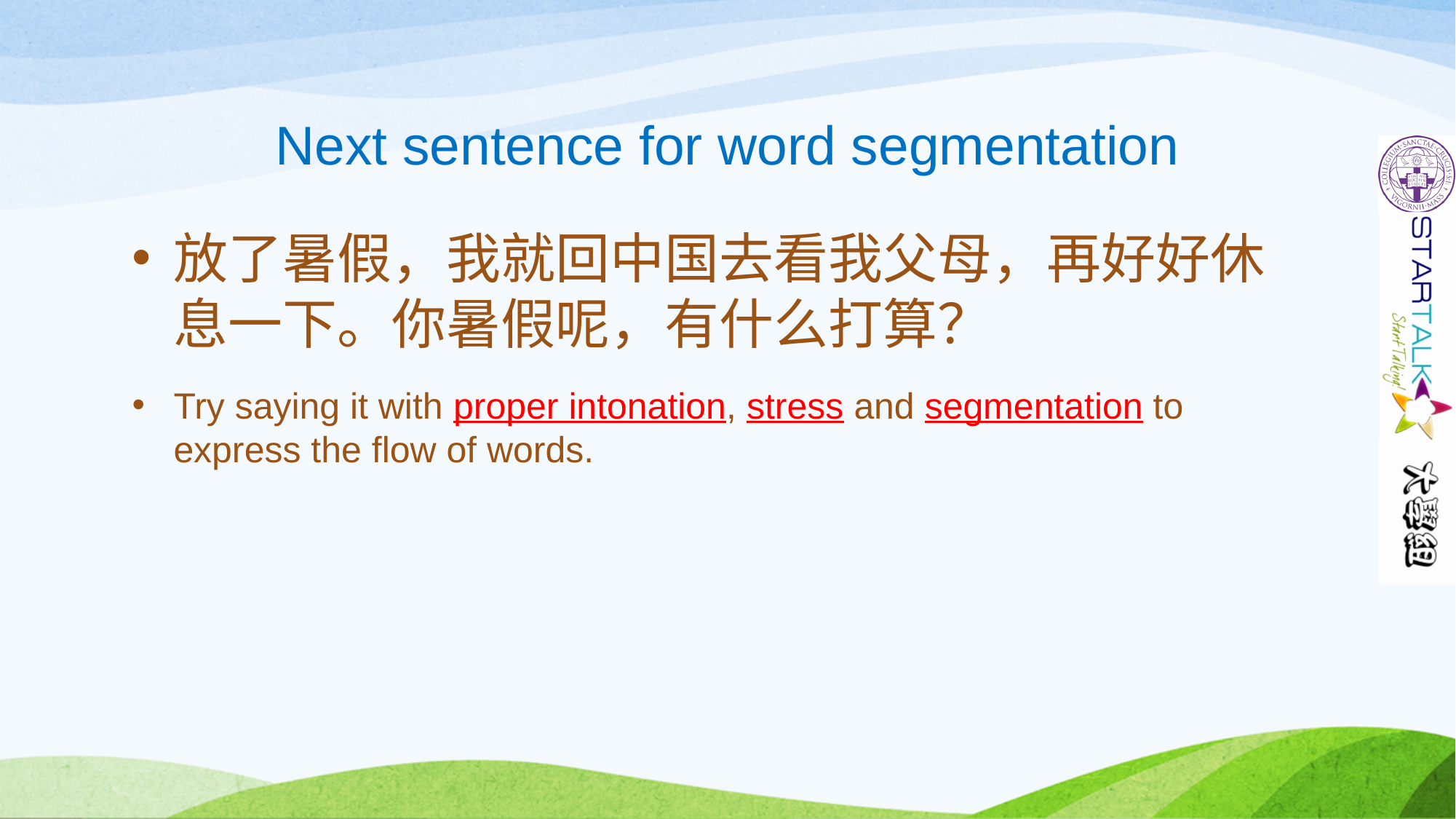

# Next sentence for word segmentation
放了暑假，我就回中国去看我父母，再好好休息一下。你暑假呢，有什么打算？
Try saying it with proper intonation, stress and segmentation to express the flow of words.